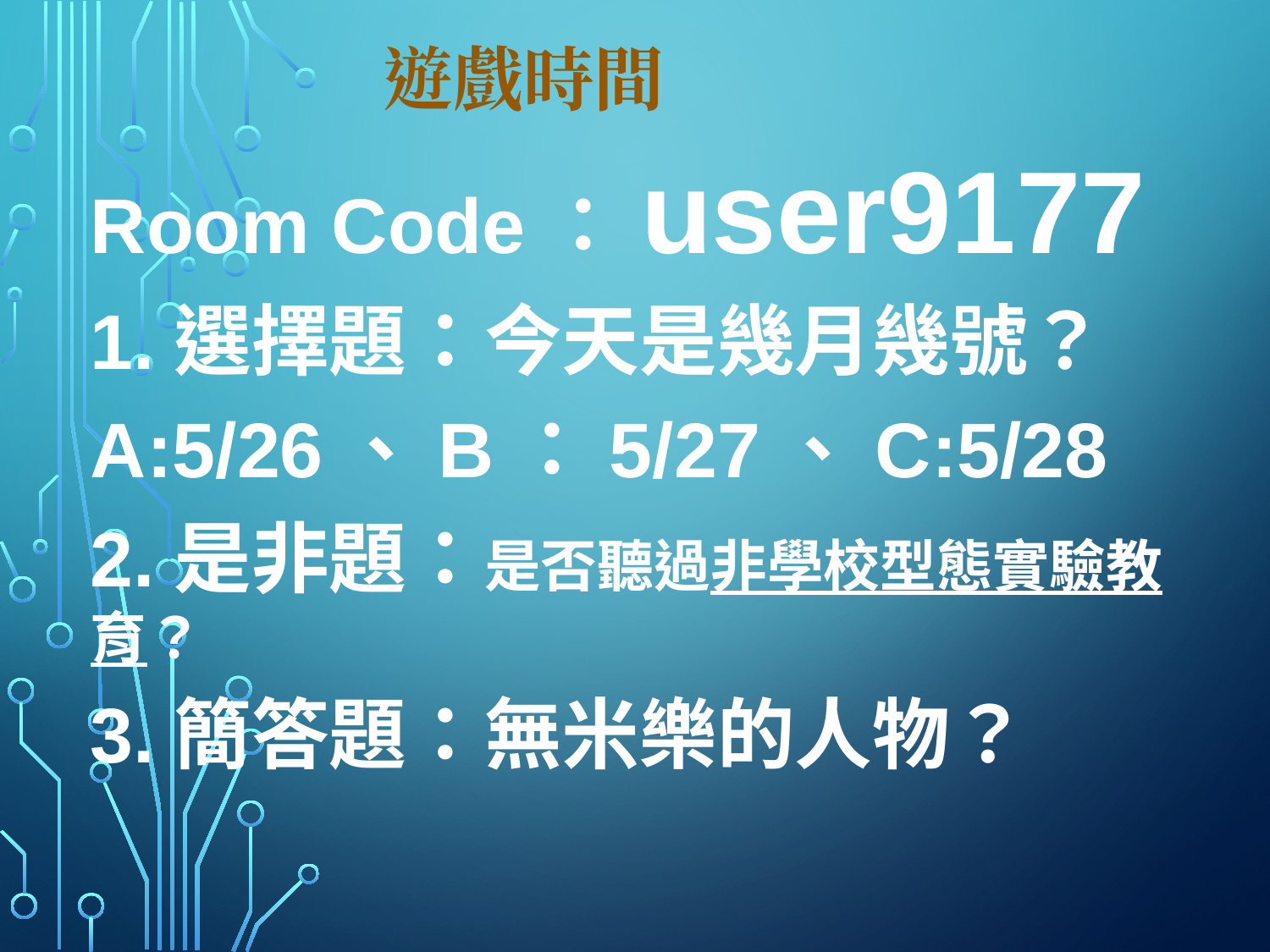

# 遊戲時間
Room Code：user9177
1.選擇題：今天是幾月幾號？
A:5/26、B：5/27、C:5/28
2.是非題：是否聽過非學校型態實驗教育？
3.簡答題：無米樂的人物？